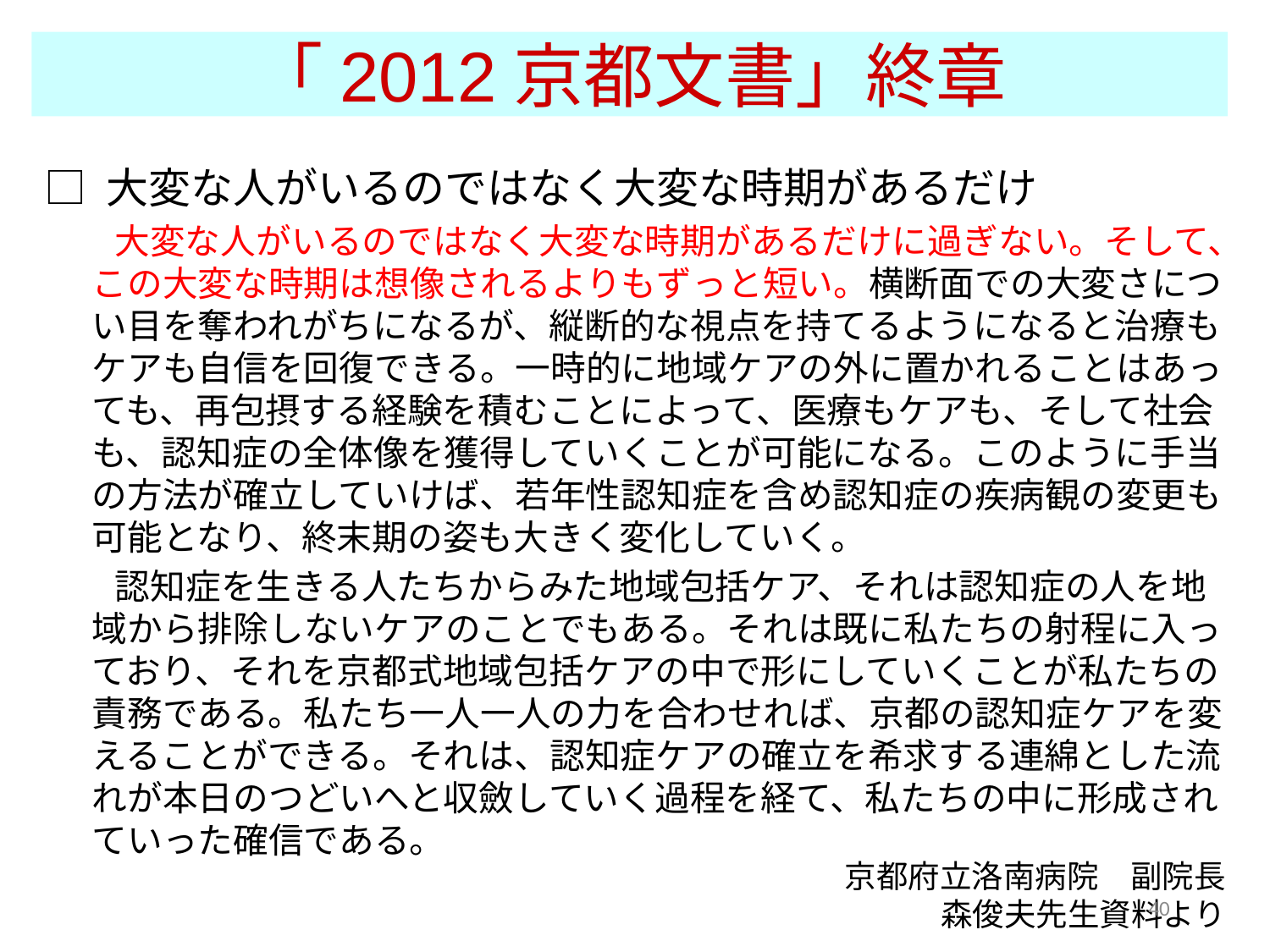

「2012京都文書」終章
□ 大変な人がいるのではなく大変な時期があるだけ
　　大変な人がいるのではなく大変な時期があるだけに過ぎない。そして、この大変な時期は想像されるよりもずっと短い。横断面での大変さについ目を奪われがちになるが、縦断的な視点を持てるようになると治療もケアも自信を回復できる。一時的に地域ケアの外に置かれることはあっても、再包摂する経験を積むことによって、医療もケアも、そして社会も、認知症の全体像を獲得していくことが可能になる。このように手当の方法が確立していけば、若年性認知症を含め認知症の疾病観の変更も可能となり、終末期の姿も大きく変化していく。
　　認知症を生きる人たちからみた地域包括ケア、それは認知症の人を地域から排除しないケアのことでもある。それは既に私たちの射程に入っており、それを京都式地域包括ケアの中で形にしていくことが私たちの責務である。私たち一人一人の力を合わせれば、京都の認知症ケアを変えることができる。それは、認知症ケアの確立を希求する連綿とした流れが本日のつどいへと収斂していく過程を経て、私たちの中に形成されていった確信である。

京都府立洛南病院　副院長
森俊夫先生資料より
40